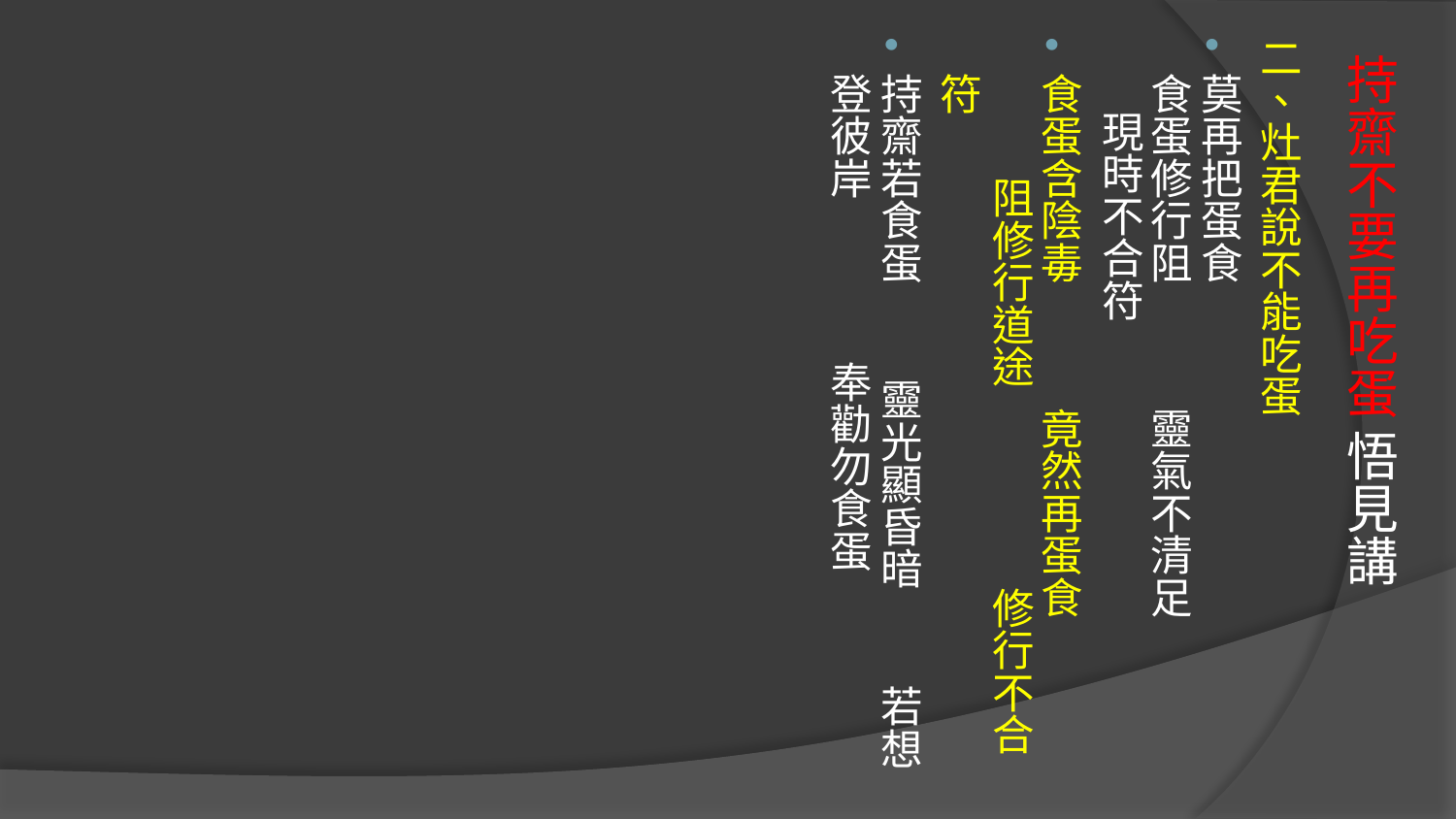

二、灶君說不能吃蛋
莫再把蛋食 
食蛋修行阻             靈氣不清足                      現時不合符
食蛋含陰毒             竟然再蛋食                             阻修行道途                     修行不合符
持齋若食蛋          靈光顯昏暗          若想登彼岸                 奉勸勿食蛋

# 持齋不要再吃蛋 悟見講